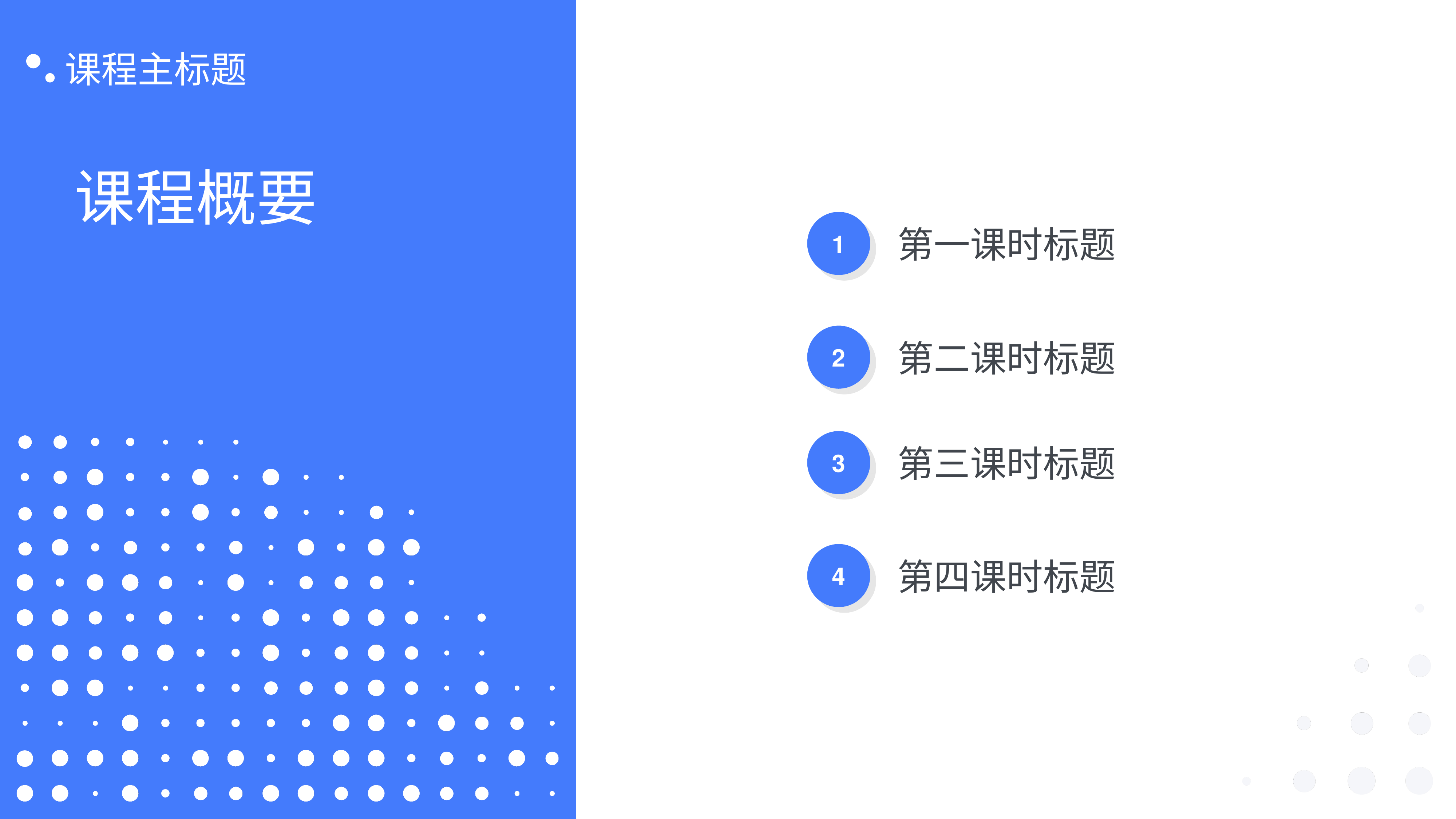

课程主标题
课程概要
1
第一课时标题
2
第二课时标题
3
第三课时标题
4
第四课时标题